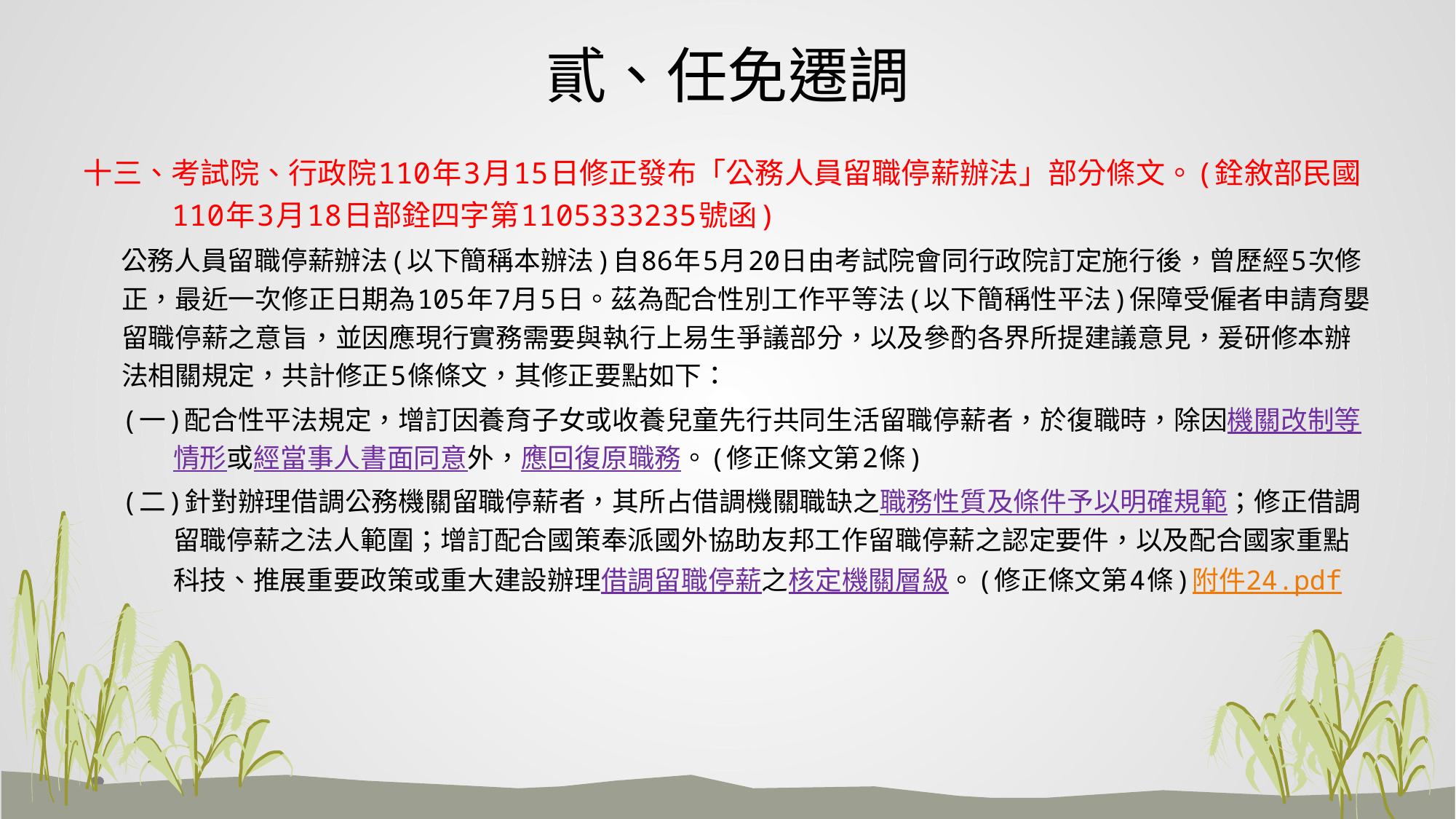

# 貳、任免遷調
十三、考試院、行政院110年3月15日修正發布「公務人員留職停薪辦法」部分條文。(銓敘部民國110年3月18日部銓四字第1105333235號函)
公務人員留職停薪辦法(以下簡稱本辦法)自86年5月20日由考試院會同行政院訂定施行後，曾歷經5次修正，最近一次修正日期為105年7月5日。茲為配合性別工作平等法(以下簡稱性平法)保障受僱者申請育嬰留職停薪之意旨，並因應現行實務需要與執行上易生爭議部分，以及參酌各界所提建議意見，爰研修本辦法相關規定，共計修正5條條文，其修正要點如下：
(一)配合性平法規定，增訂因養育子女或收養兒童先行共同生活留職停薪者，於復職時，除因機關改制等情形或經當事人書面同意外，應回復原職務。(修正條文第2條)
(二)針對辦理借調公務機關留職停薪者，其所占借調機關職缺之職務性質及條件予以明確規範；修正借調留職停薪之法人範圍；增訂配合國策奉派國外協助友邦工作留職停薪之認定要件，以及配合國家重點科技、推展重要政策或重大建設辦理借調留職停薪之核定機關層級。(修正條文第4條)附件24.pdf